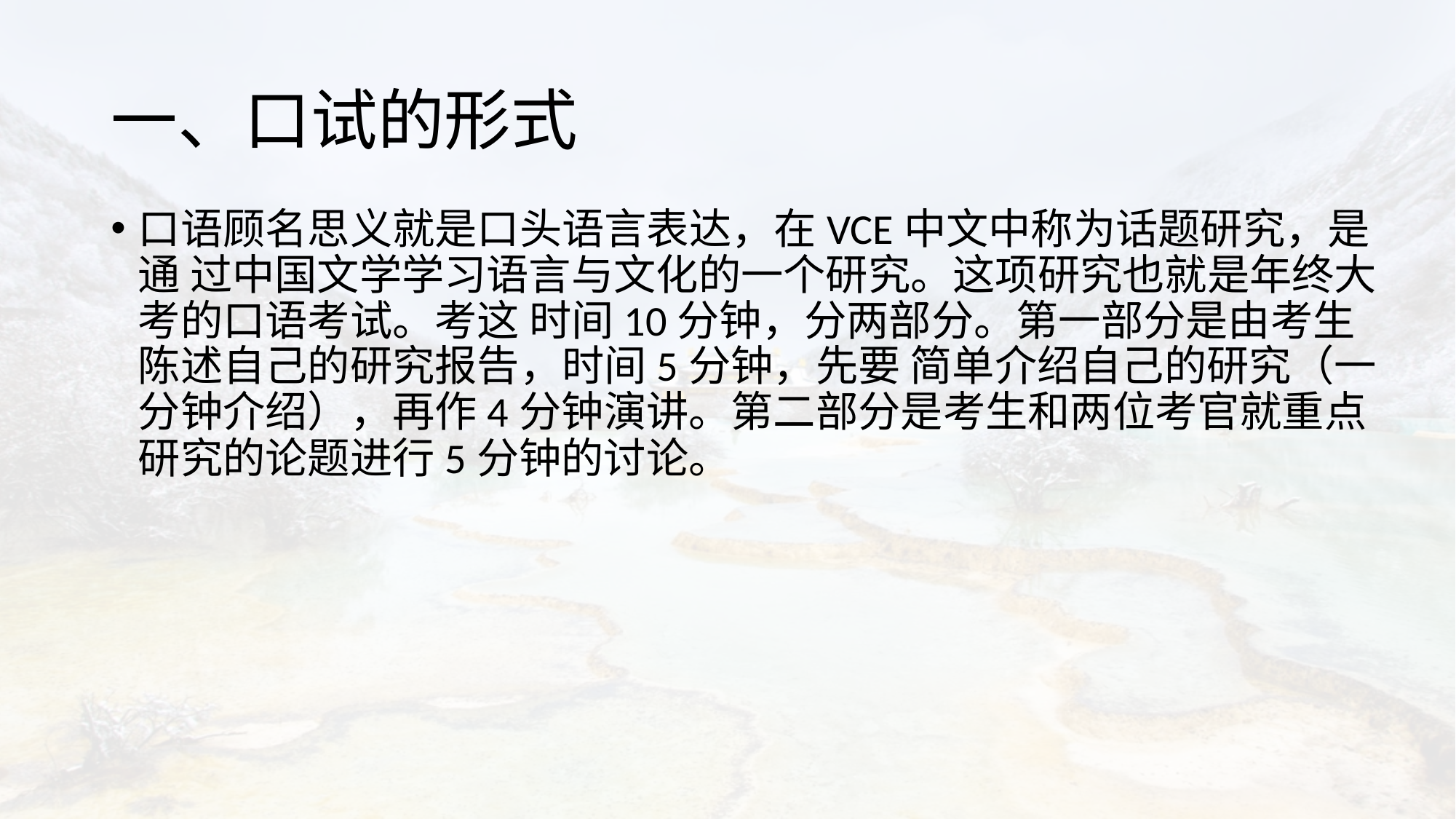

# 一、口试的形式
口语顾名思义就是口头语言表达，在VCE中文中称为话题研究，是通 过中国文学学习语言与文化的一个研究。这项研究也就是年终大考的口语考试。考这 时间10分钟，分两部分。第一部分是由考生陈述自己的研究报告，时间5分钟，先要 简单介绍自己的研究（一分钟介绍），再作4分钟演讲。第二部分是考生和两位考官就重点研究的论题进行5分钟的讨论。